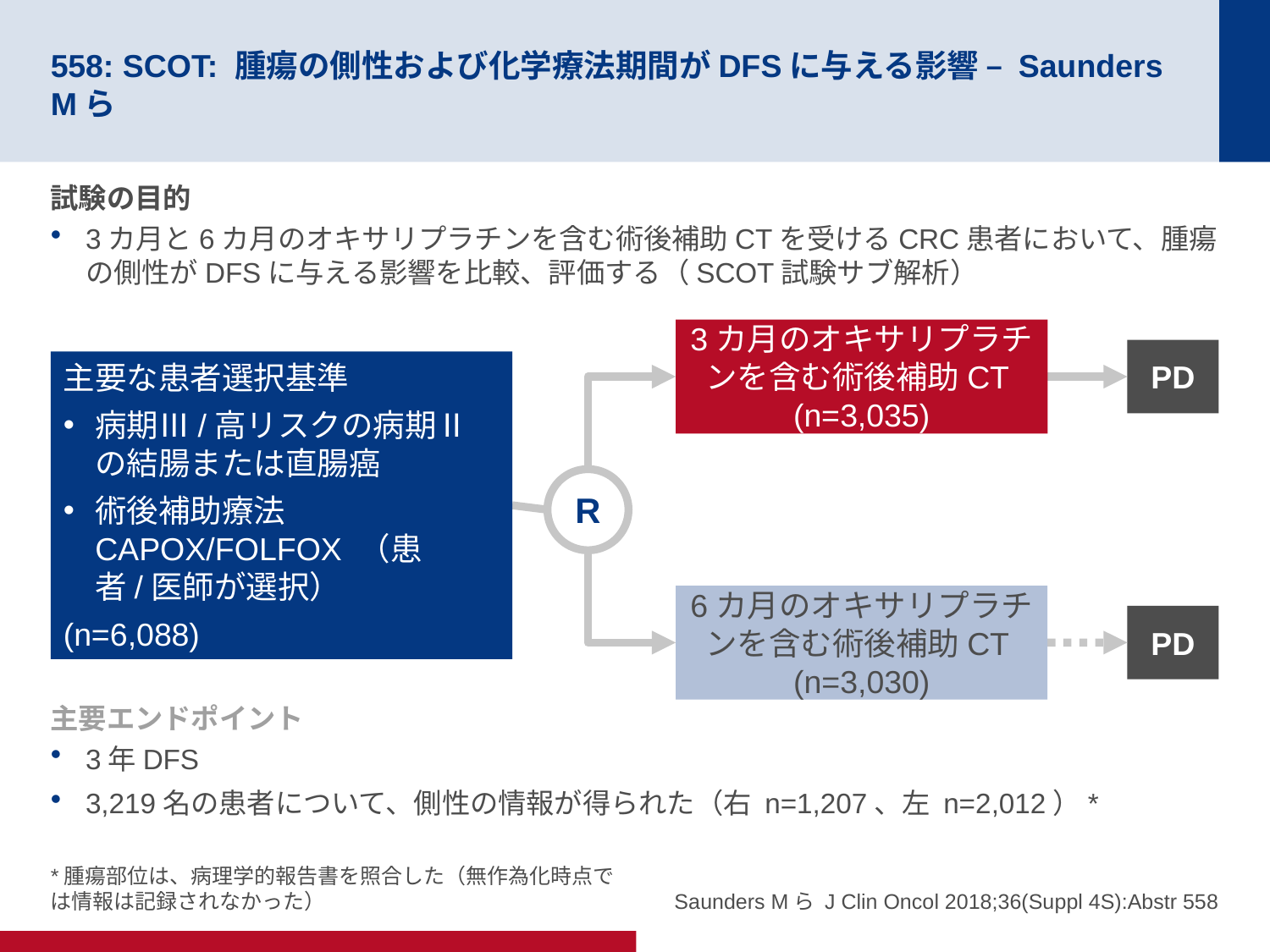

# 558: SCOT: 腫瘍の側性および化学療法期間がDFSに与える影響 – Saunders Mら
試験の目的
3カ月と6カ月のオキサリプラチンを含む術後補助CTを受けるCRC患者において、腫瘍の側性がDFSに与える影響を比較、評価する（SCOT試験サブ解析）

3,219名の患者について、側性の情報が得られた（右 n=1,207、左 n=2,012）*

3カ月のオキサリプラチンを含む術後補助CT
(n=3,035)
PD
主要な患者選択基準
病期Ⅲ/高リスクの病期Ⅱの結腸または直腸癌
術後補助療法 CAPOX/FOLFOX （患者/医師が選択）
(n=6,088)
R
6カ月のオキサリプラチンを含む術後補助CT
(n=3,030)
PD
主要エンドポイント
3年DFS
*腫瘍部位は、病理学的報告書を照合した（無作為化時点では情報は記録されなかった）
Saunders Mら J Clin Oncol 2018;36(Suppl 4S):Abstr 558